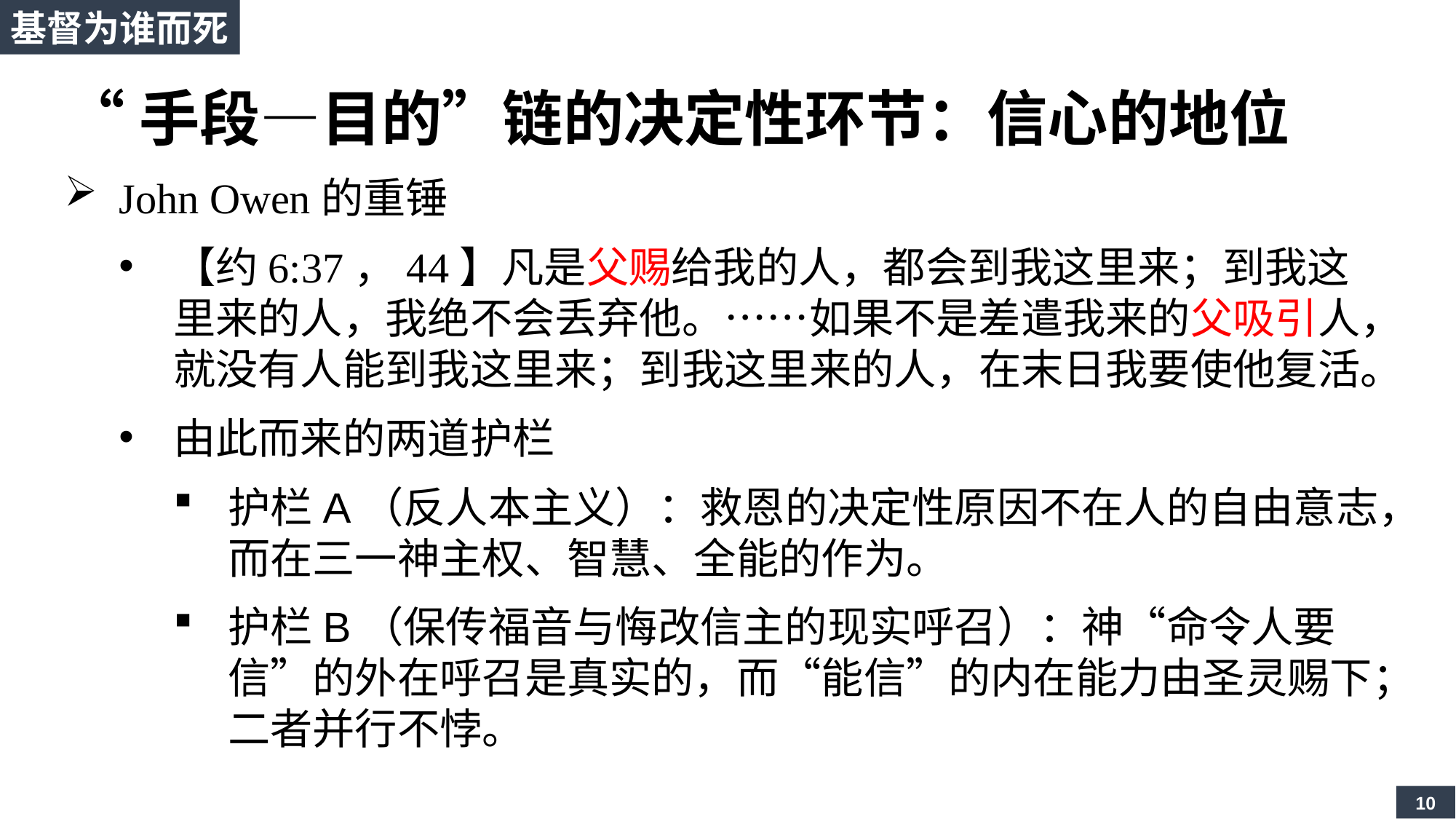

基督为谁而死
“手段—目的”链的决定性环节：信心的地位
John Owen的重锤
【约6:37，44】凡是父赐给我的人，都会到我这里来；到我这里来的人，我绝不会丢弃他。……如果不是差遣我来的父吸引人，就没有人能到我这里来；到我这里来的人，在末日我要使他复活。
由此而来的两道护栏
护栏A（反人本主义）：救恩的决定性原因不在人的自由意志，而在三一神主权、智慧、全能的作为。
护栏B（保传福音与悔改信主的现实呼召）：神“命令人要信”的外在呼召是真实的，而“能信”的内在能力由圣灵赐下；二者并行不悖。
10